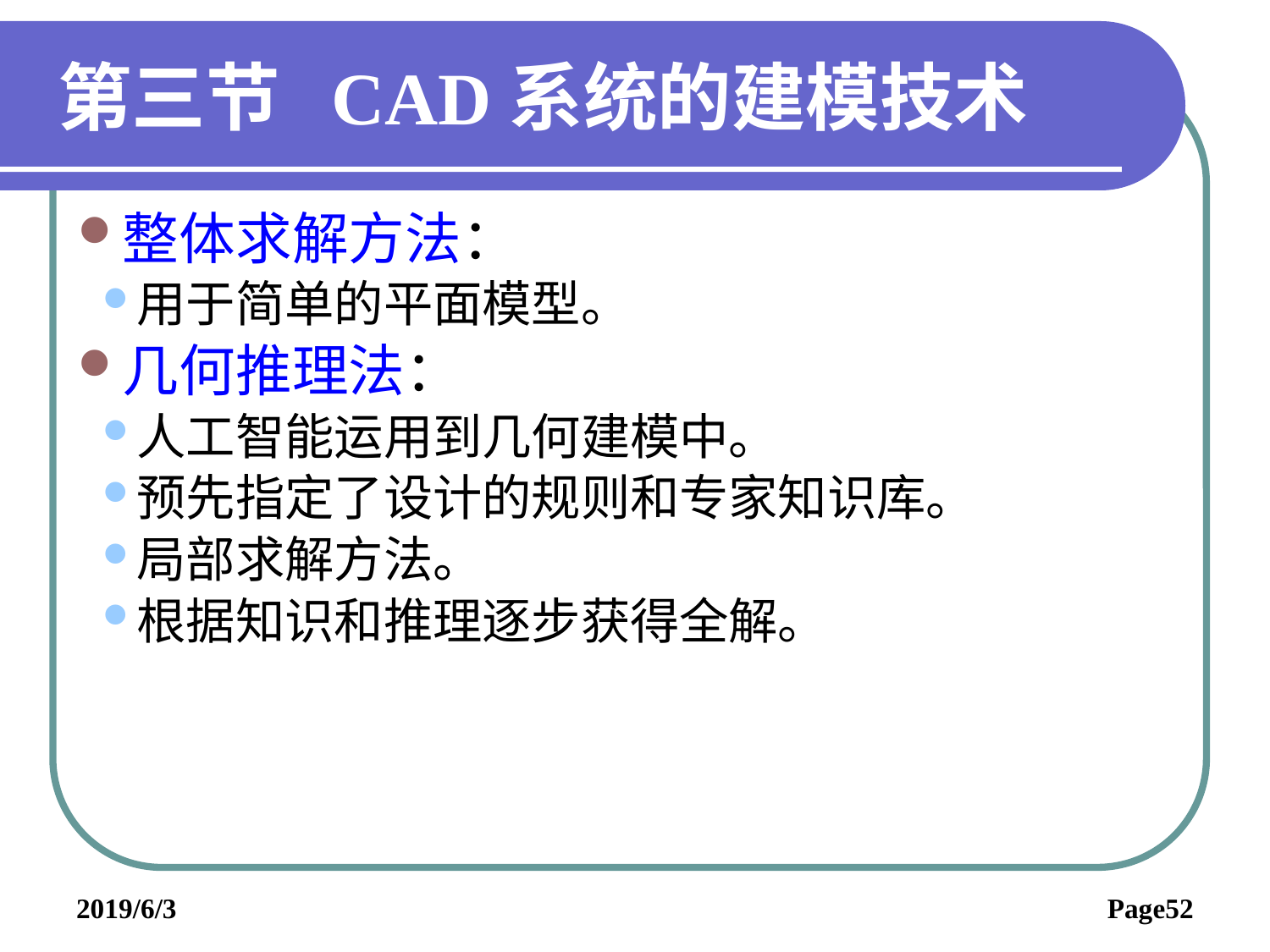

# 第三节  CAD系统的建模技术
整体求解方法：
用于简单的平面模型。
几何推理法：
人工智能运用到几何建模中。
预先指定了设计的规则和专家知识库。
局部求解方法。
根据知识和推理逐步获得全解。
2019/6/3
Page52